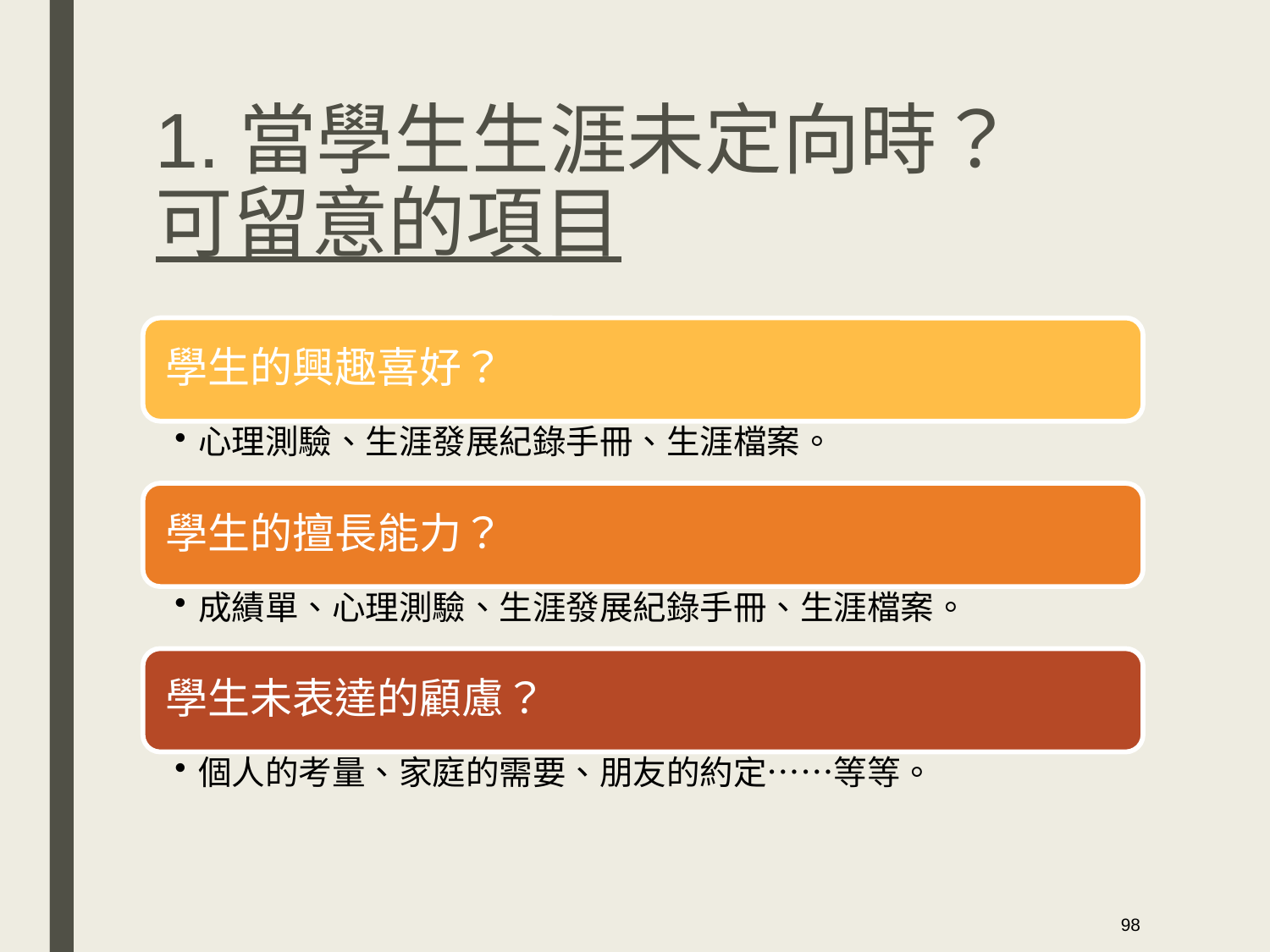

# 1.當學生生涯未定向時？ 可留意的項目
學生的興趣喜好？
心理測驗、生涯發展紀錄手冊、生涯檔案。
學生的擅長能力？
成績單、心理測驗、生涯發展紀錄手冊、生涯檔案。
學生未表達的顧慮？
個人的考量、家庭的需要、朋友的約定……等等。
98